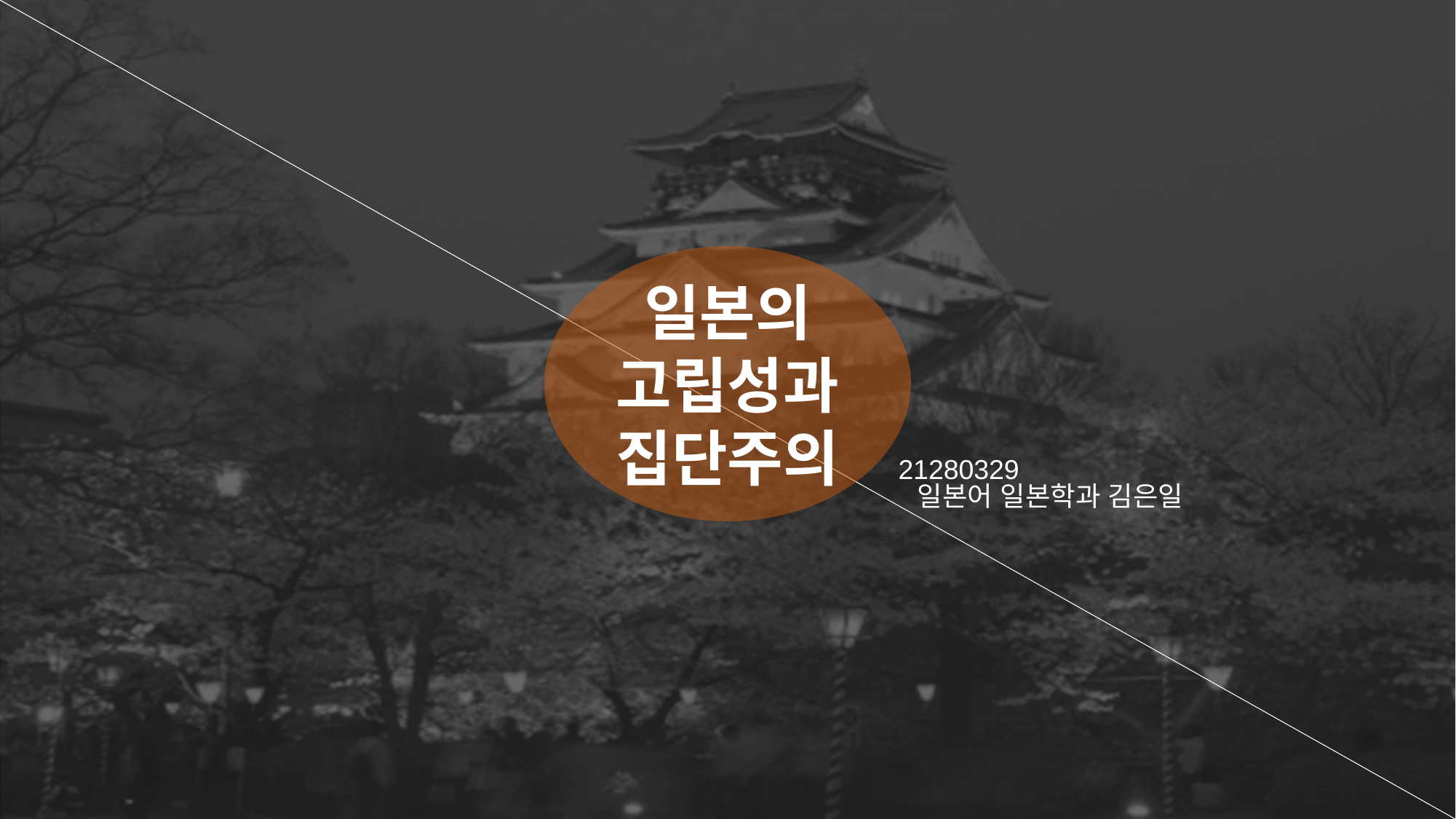

일본의 고립성과
집단주의
21280329
일본어 일본학과 김은일